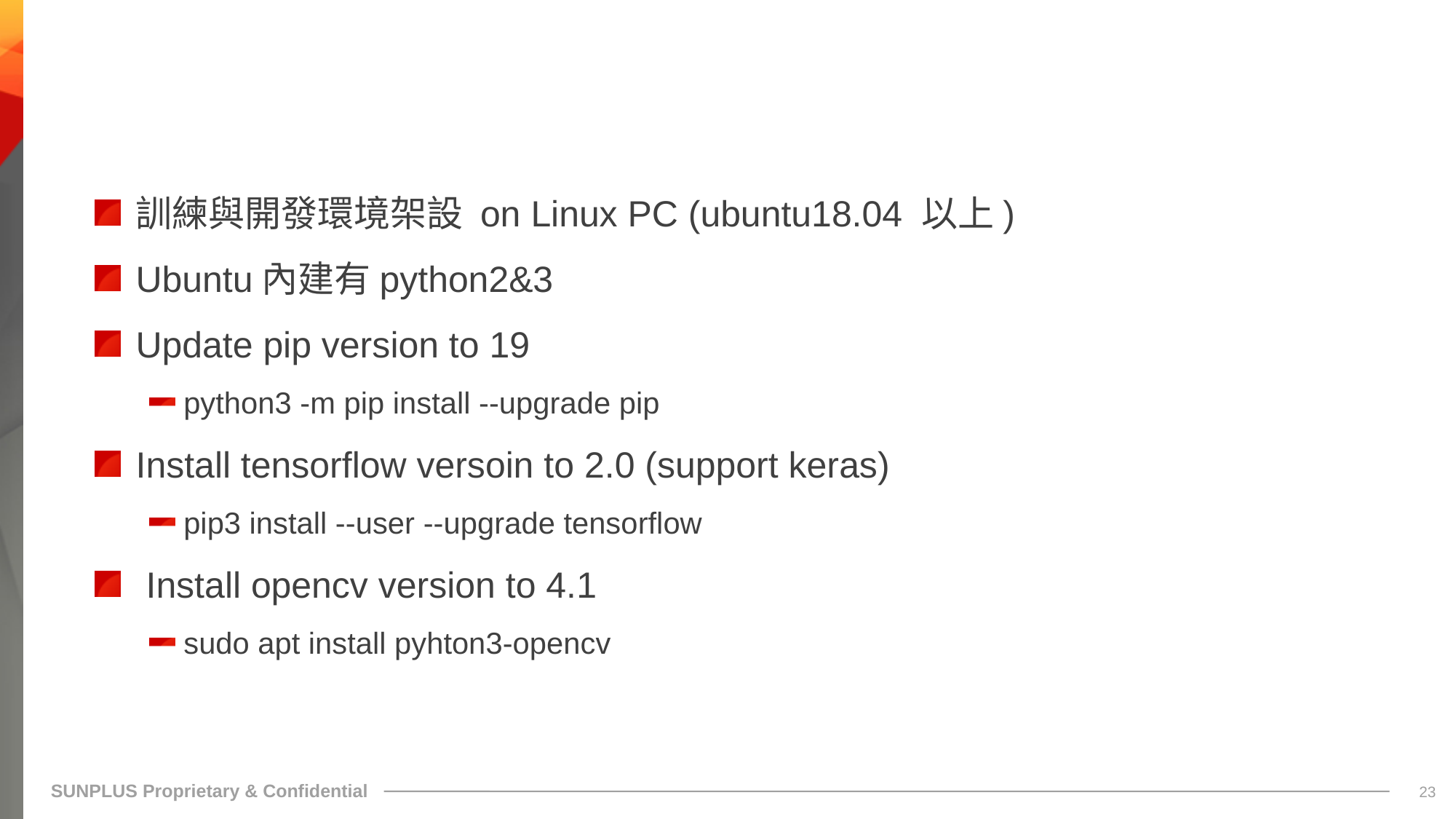

#
訓練與開發環境架設 on Linux PC (ubuntu18.04 以上)
Ubuntu內建有python2&3
Update pip version to 19
python3 -m pip install --upgrade pip
Install tensorflow versoin to 2.0 (support keras)
pip3 install --user --upgrade tensorflow
 Install opencv version to 4.1
sudo apt install pyhton3-opencv

23